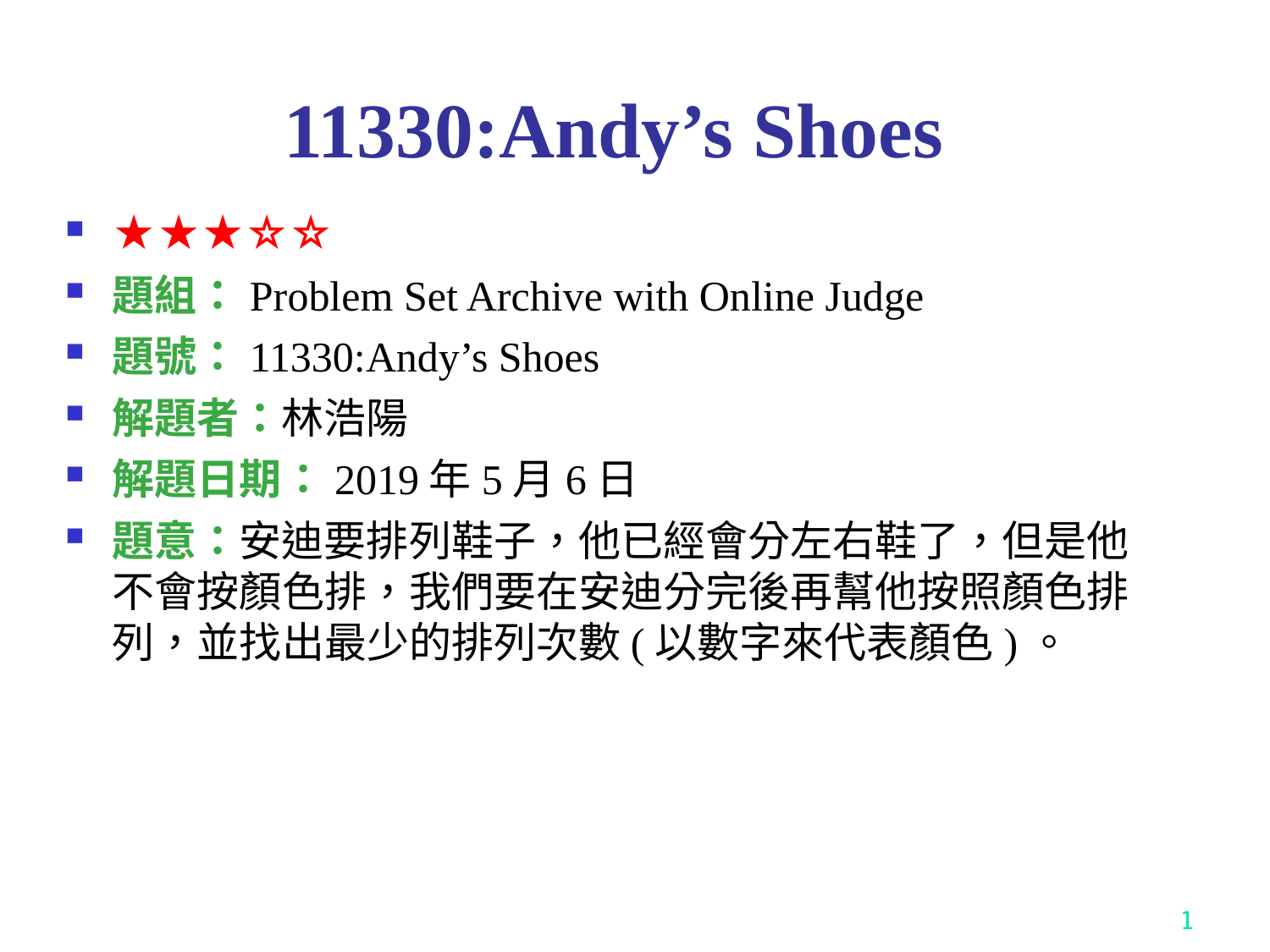

11330:Andy’s Shoes
★★★☆☆
題組：Problem Set Archive with Online Judge
題號：11330:Andy’s Shoes
解題者：林浩陽
解題日期：2019年5月6日
題意：安迪要排列鞋子，他已經會分左右鞋了，但是他不會按顏色排，我們要在安迪分完後再幫他按照顏色排列，並找出最少的排列次數(以數字來代表顏色)。
1